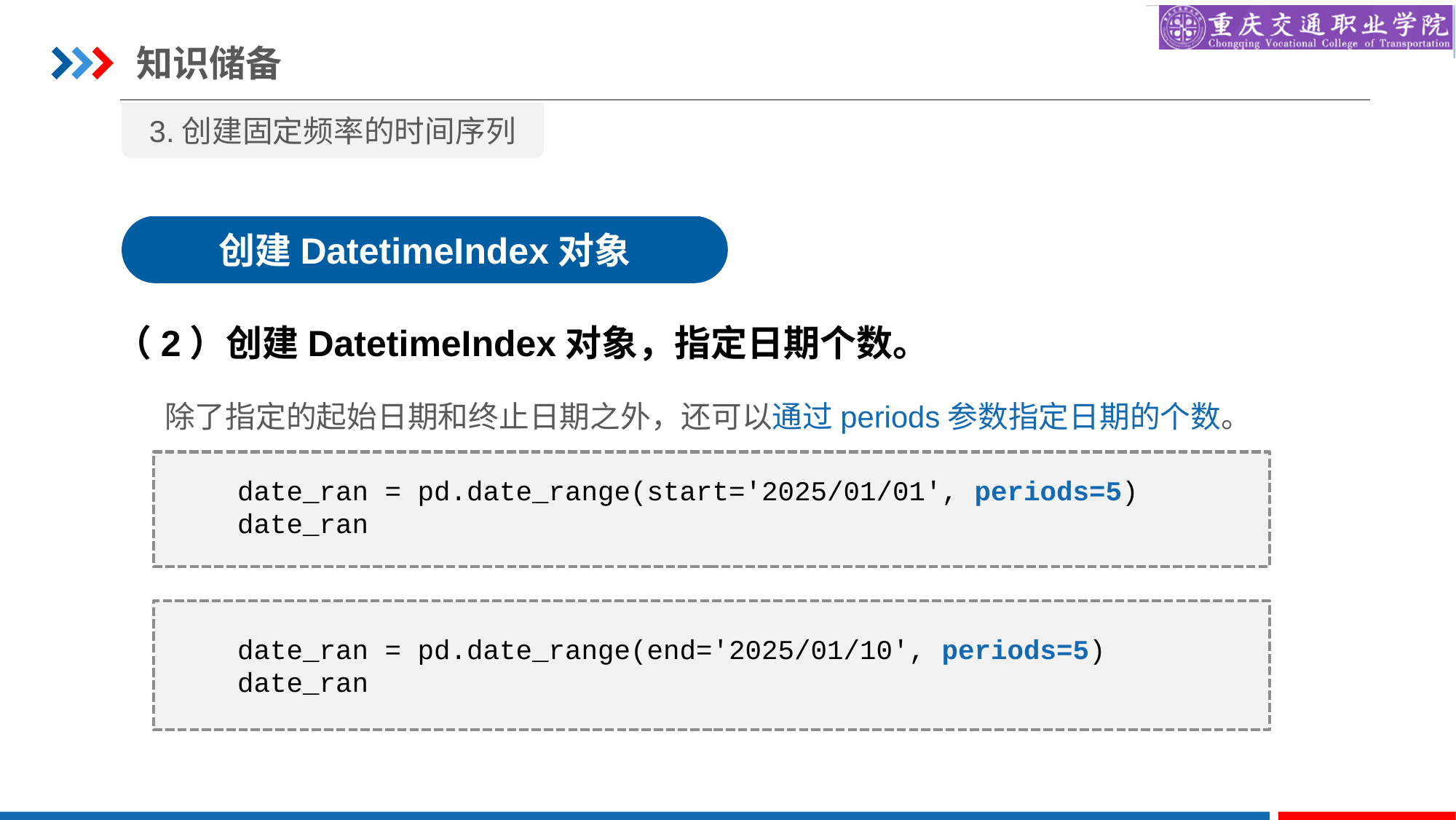

知识储备

3.创建固定频率的时间序列
创建DatetimeIndex对象
（2）创建DatetimeIndex对象，指定日期个数。
除了指定的起始日期和终止日期之外，还可以通过periods参数指定日期的个数。

date_ran = pd.date_range(start='2025/01/01', periods=5)
date_ran

date_ran = pd.date_range(end='2025/01/10', periods=5)
date_ran